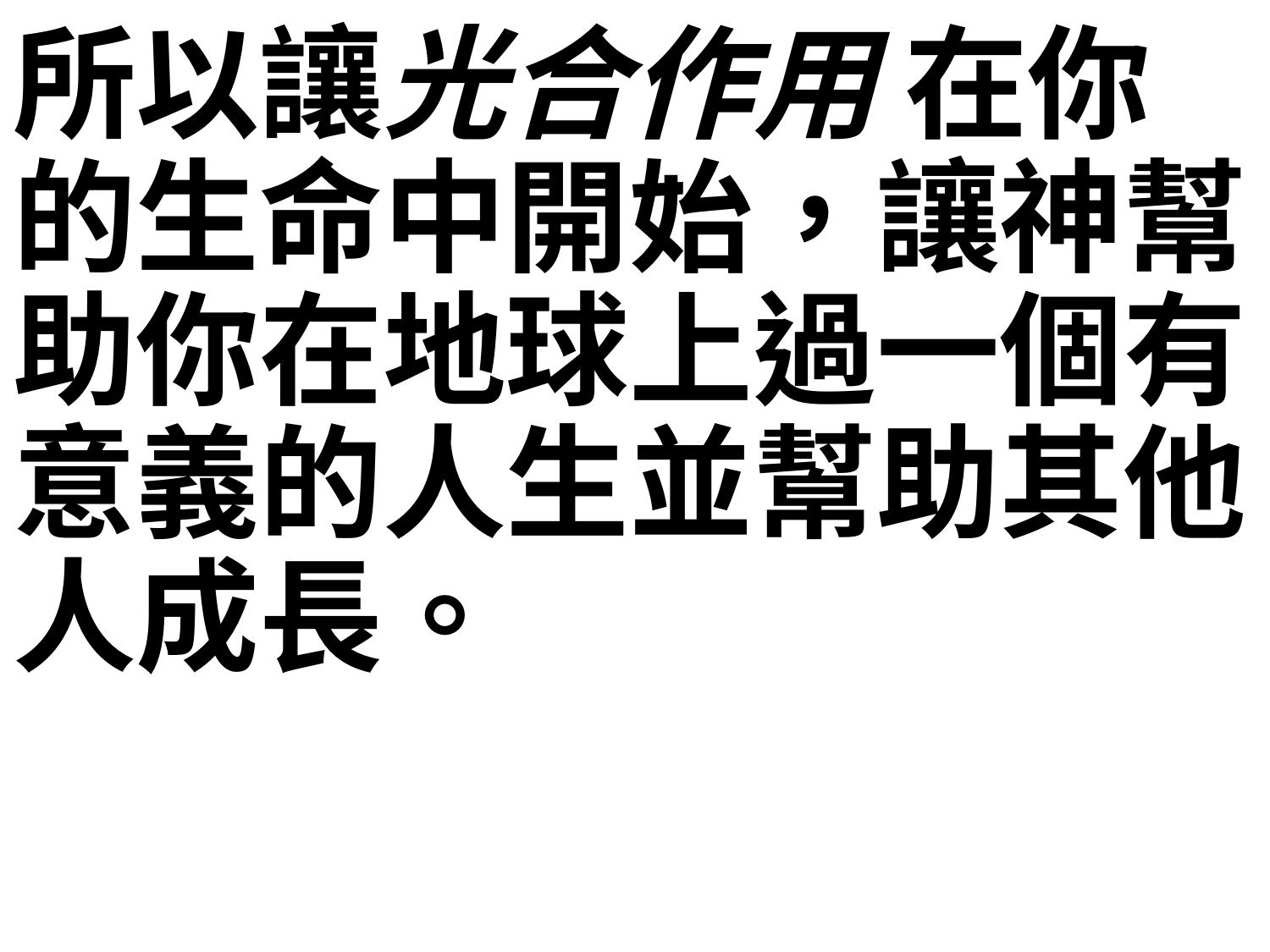

所以讓光合作用 在你的生命中開始，讓神幫助你在地球上過一個有意義的人生並幫助其他人成長。